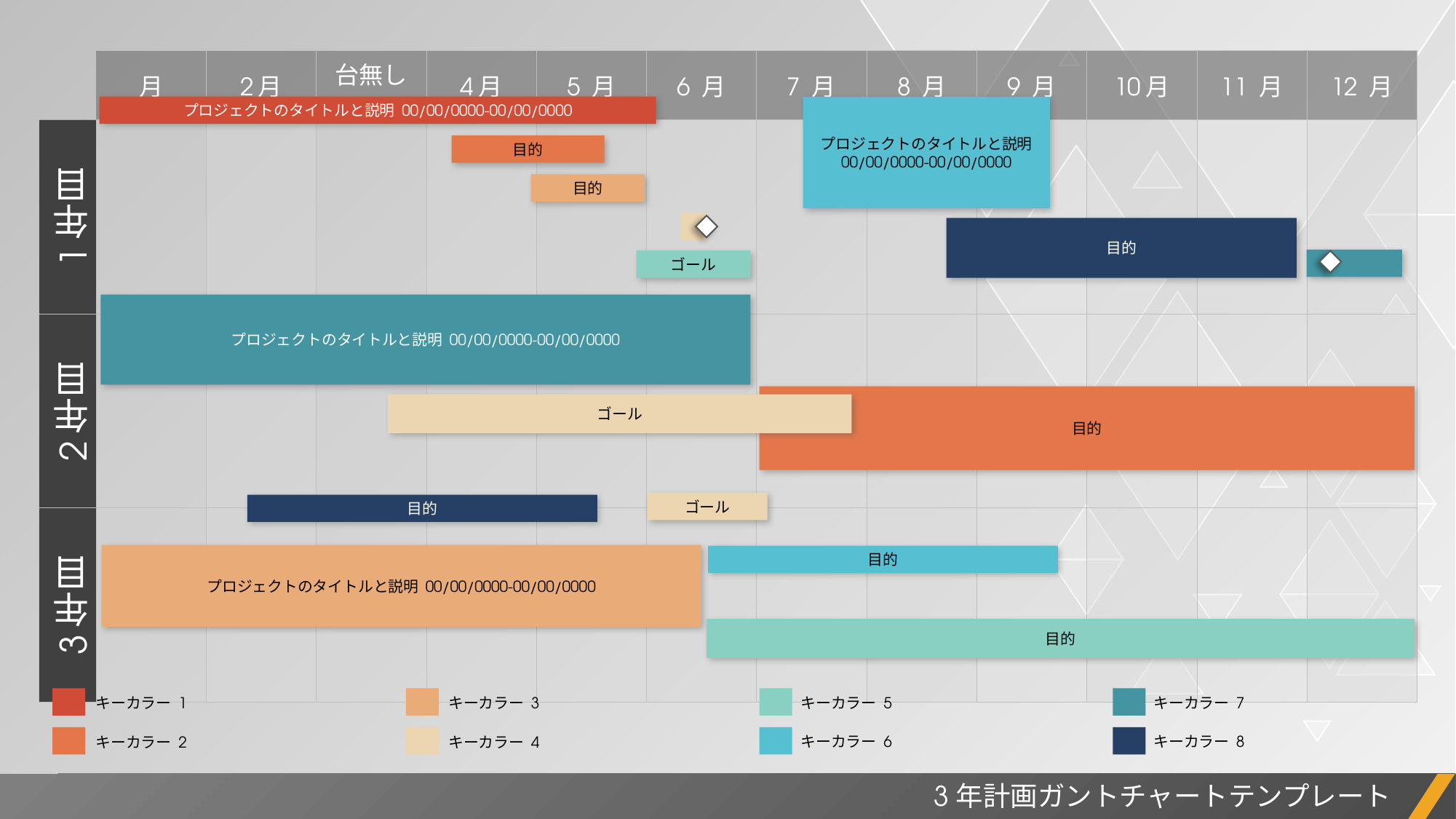

|  | 月 | 2月 | 台無しにする | 4月 | 5 月 | 6 月 | 7 月 | 8 月 | 9 月 | 10月 | 11 月 | 12 月 |
| --- | --- | --- | --- | --- | --- | --- | --- | --- | --- | --- | --- | --- |
| 1年目 |  |  |  |  |  |  |  |  |  |  |  |  |
| 2年目 |  |  |  |  |  |  |  |  |  |  |  |  |
| 3年目 |  |  |  |  |  |  |  |  |  |  |  |  |
プロジェクトのタイトルと説明 00/00/0000-00/00/0000
プロジェクトのタイトルと説明 00/00/0000-00/00/0000
目的
目的

目的

ゴール

プロジェクトのタイトルと説明 00/00/0000-00/00/0000
目的
ゴール
ゴール
目的
プロジェクトのタイトルと説明 00/00/0000-00/00/0000
目的
目的
キーカラー 7
キーカラー 5
キーカラー 3

キーカラー 1

キーカラー 8
キーカラー 6
キーカラー 4

キーカラー 2

3年計画ガントチャートテンプレート